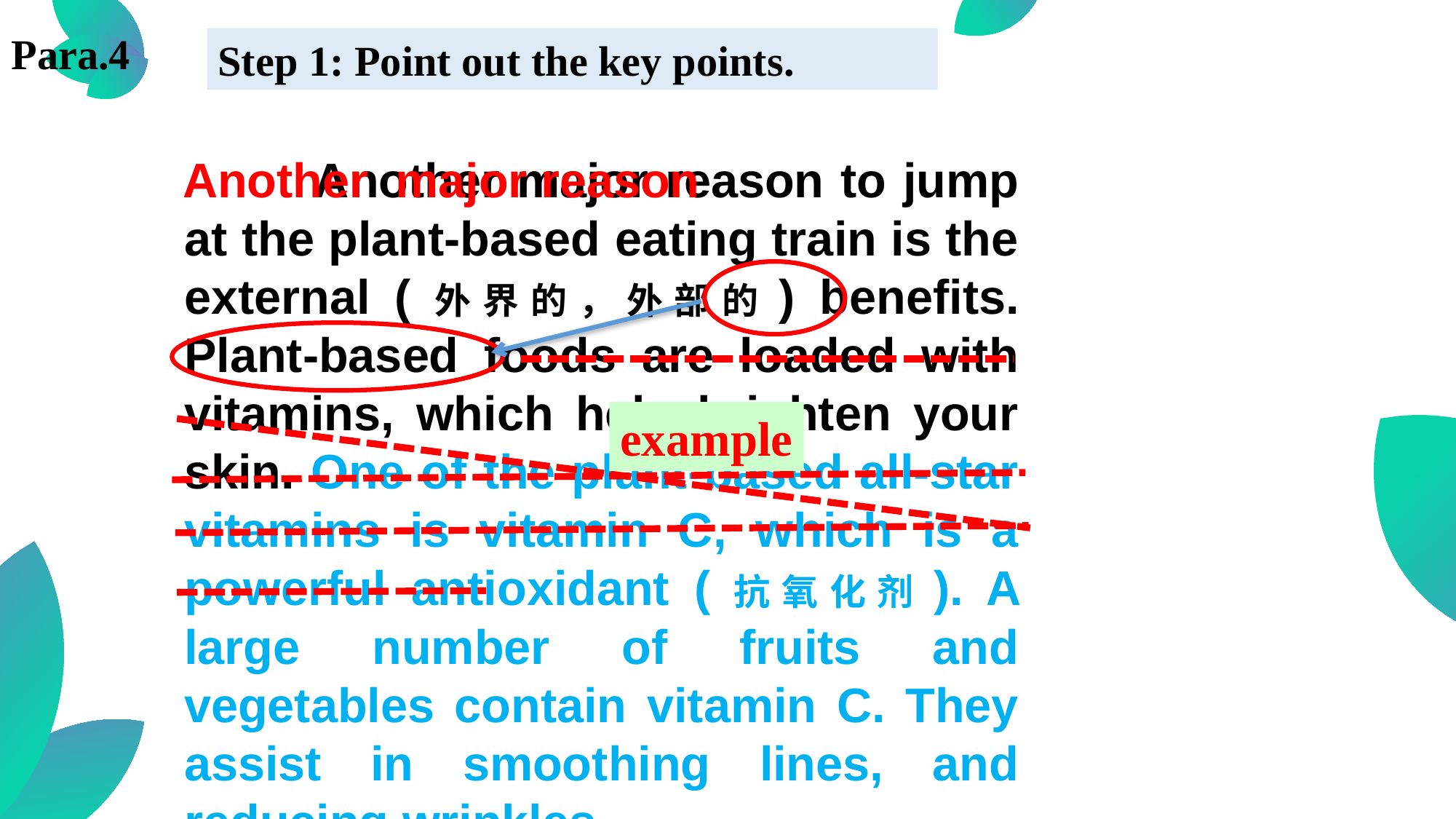

Para.4
Step 1: Point out the key points.
Another  major reason
        Another major reason to jump at the plant-based eating train is the external (外界的，外部的) benefits. Plant-based foods are loaded with vitamins, which help brighten your skin. One of the plant-based all-star vitamins is vitamin C, which is a powerful antioxidant (抗氧化剂). A large number of fruits and vegetables contain vitamin C. They assist in smoothing lines, and reducing wrinkles.

example